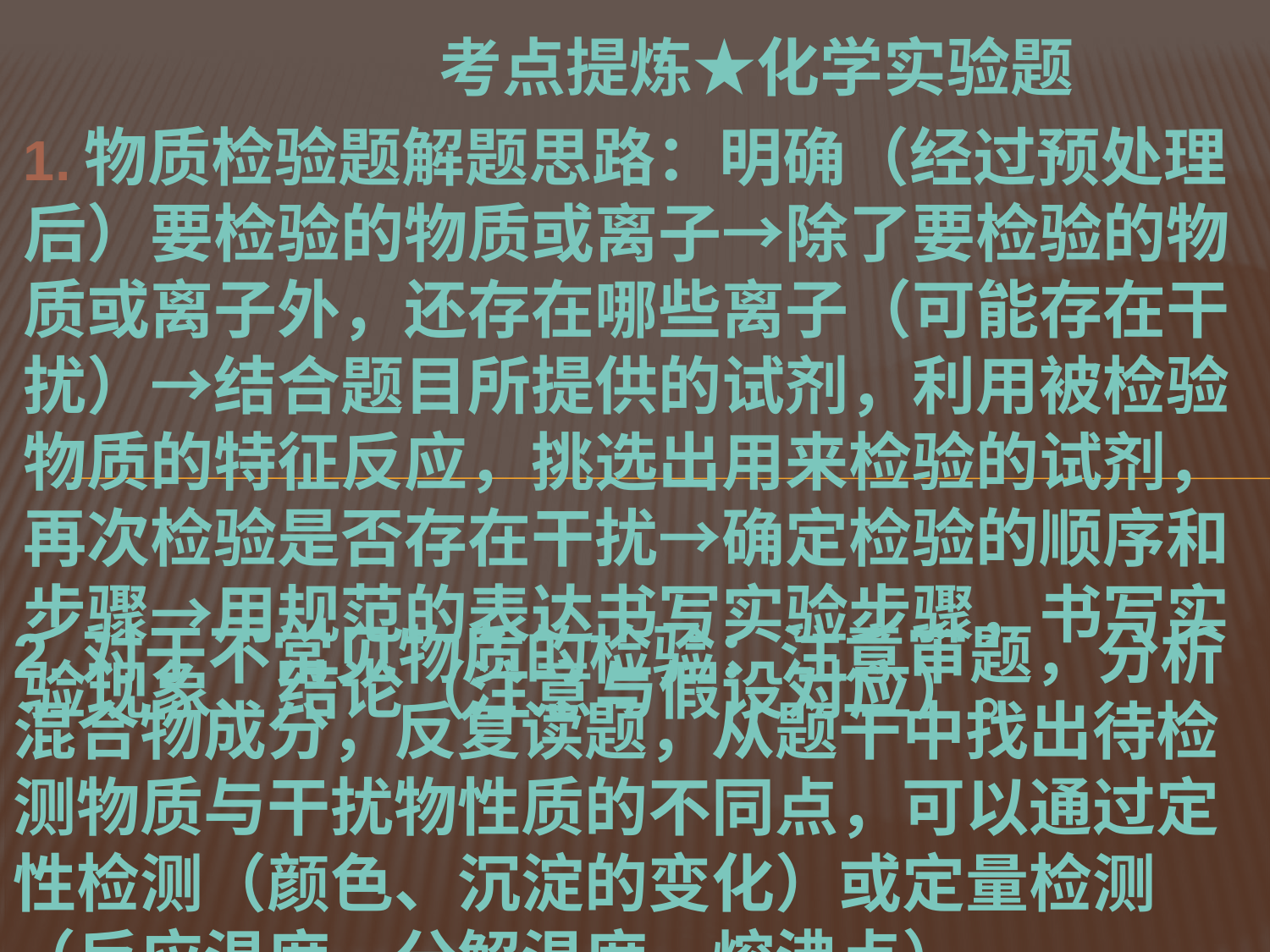

考点提炼★化学实验题
1.物质检验题解题思路：明确（经过预处理后）要检验的物质或离子→除了要检验的物质或离子外，还存在哪些离子（可能存在干扰）→结合题目所提供的试剂，利用被检验物质的特征反应，挑选出用来检验的试剂，再次检验是否存在干扰→确定检验的顺序和步骤→用规范的表达书写实验步骤，书写实验现象、结论（注意与假设对应）。
2.对于不常见物质的检验：注意审题，分析混合物成分，反复读题，从题干中找出待检测物质与干扰物性质的不同点，可以通过定性检测（颜色、沉淀的变化）或定量检测（反应温度、分解温度、熔沸点）。